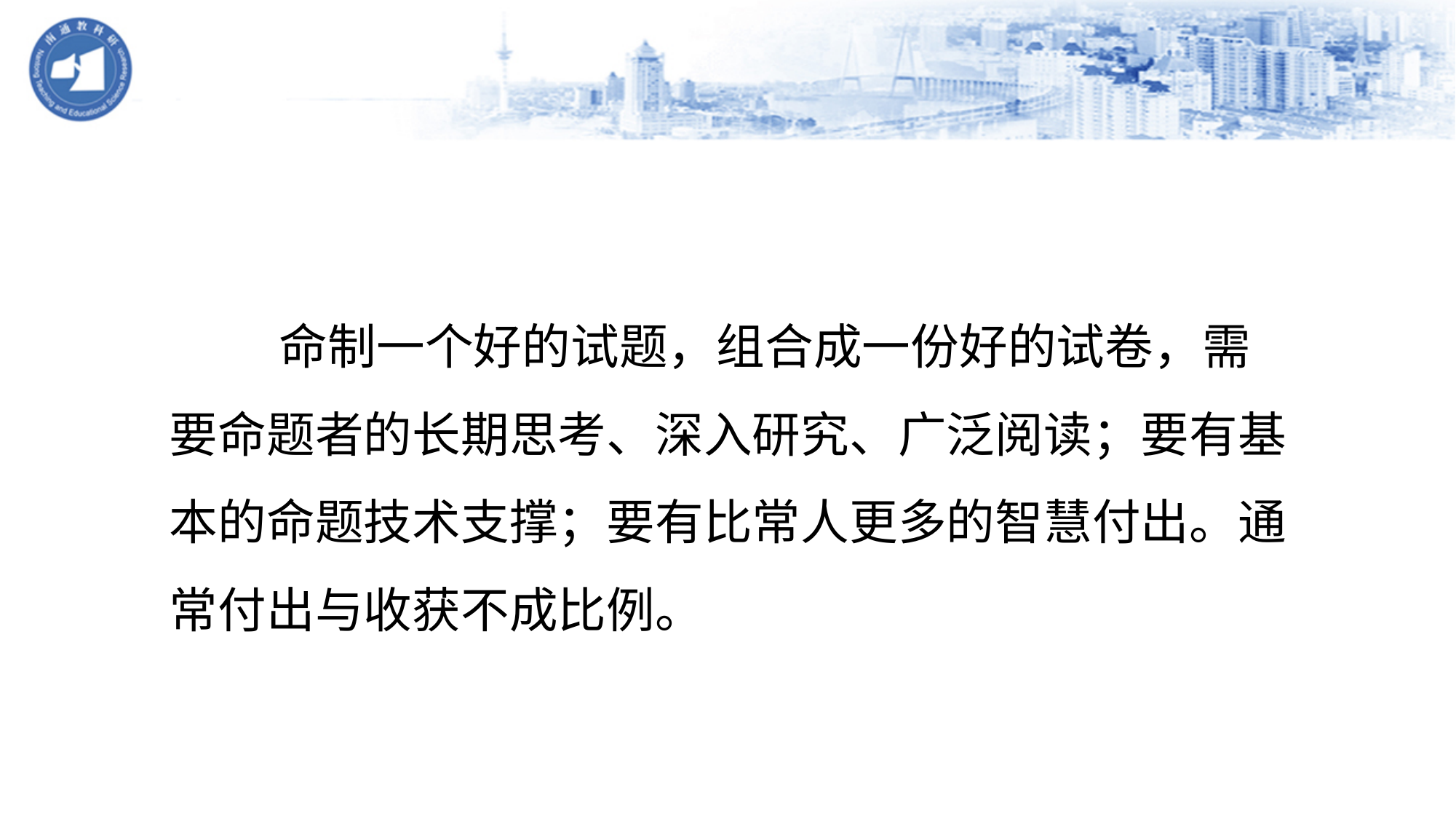

命制一个好的试题，组合成一份好的试卷，需要命题者的长期思考、深入研究、广泛阅读；要有基本的命题技术支撑；要有比常人更多的智慧付出。通常付出与收获不成比例。